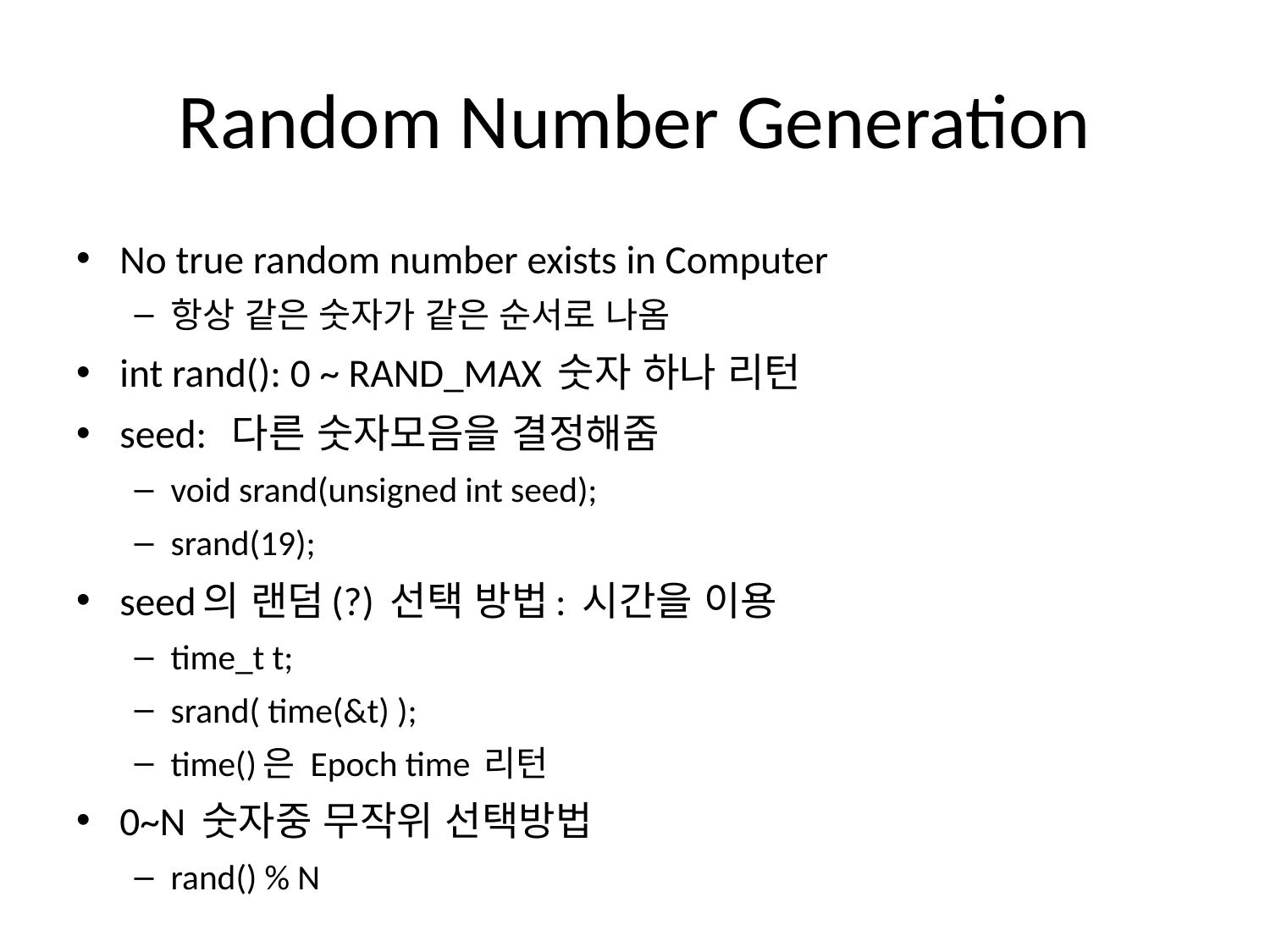

# Random Number Generation
No true random number exists in Computer
항상 같은 숫자가 같은 순서로 나옴
int rand(): 0 ~ RAND_MAX 숫자 하나 리턴
seed:  다른 숫자모음을 결정해줌
void srand(unsigned int seed);
srand(19);
seed의 랜덤(?) 선택 방법: 시간을 이용
time_t t;
srand( time(&t) );
time()은 Epoch time 리턴
0~N 숫자중 무작위 선택방법
rand() % N